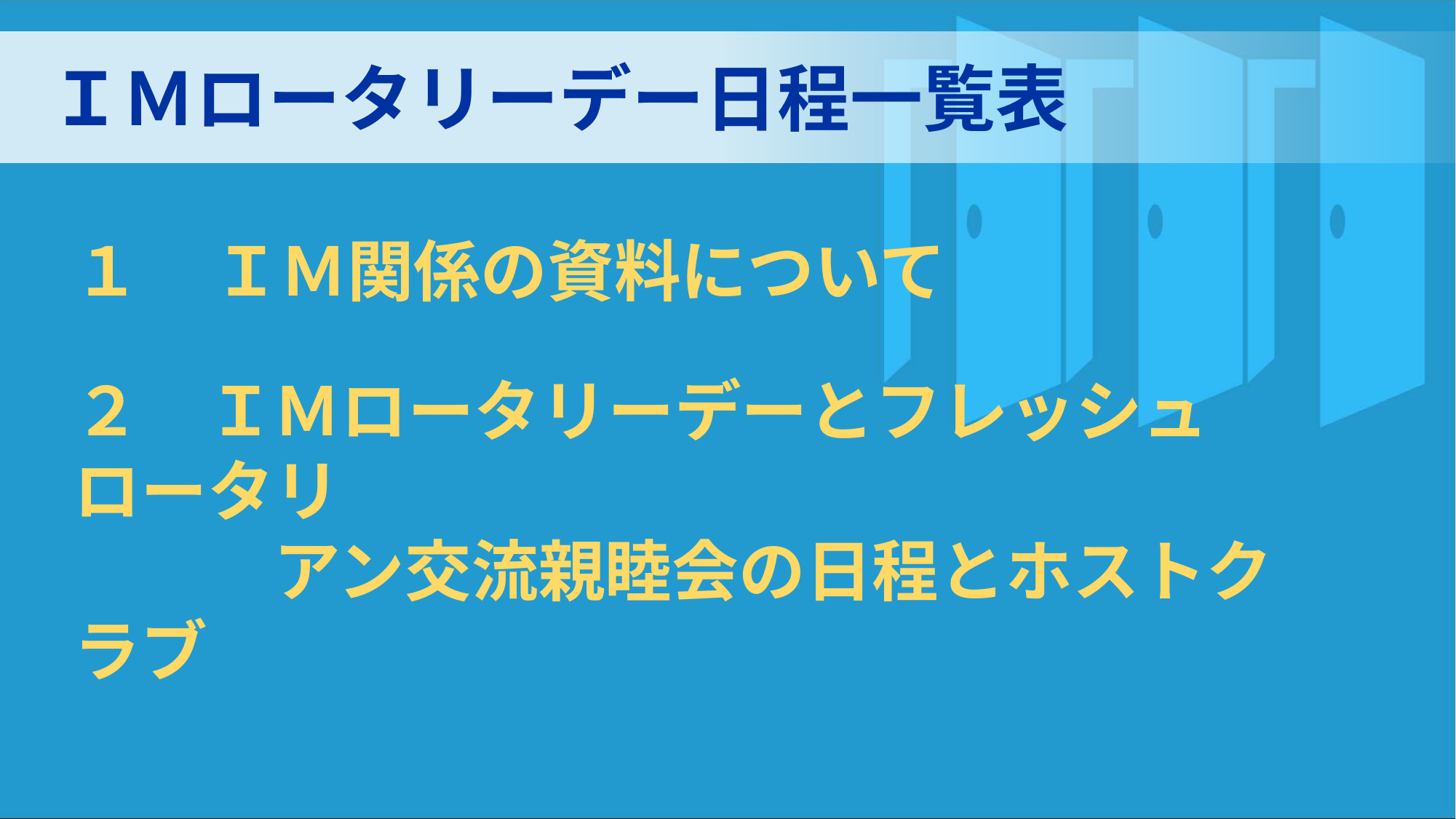

ＩＭロータリーデー日程一覧表
１　ＩＭ関係の資料について

RIの柔軟性・多様性
２　ＩＭロータリーデーとフレッシュロータリ
　　　アン交流親睦会の日程とホストクラブ

自らの地区・クラブ・委員会の
立ち位置を知る